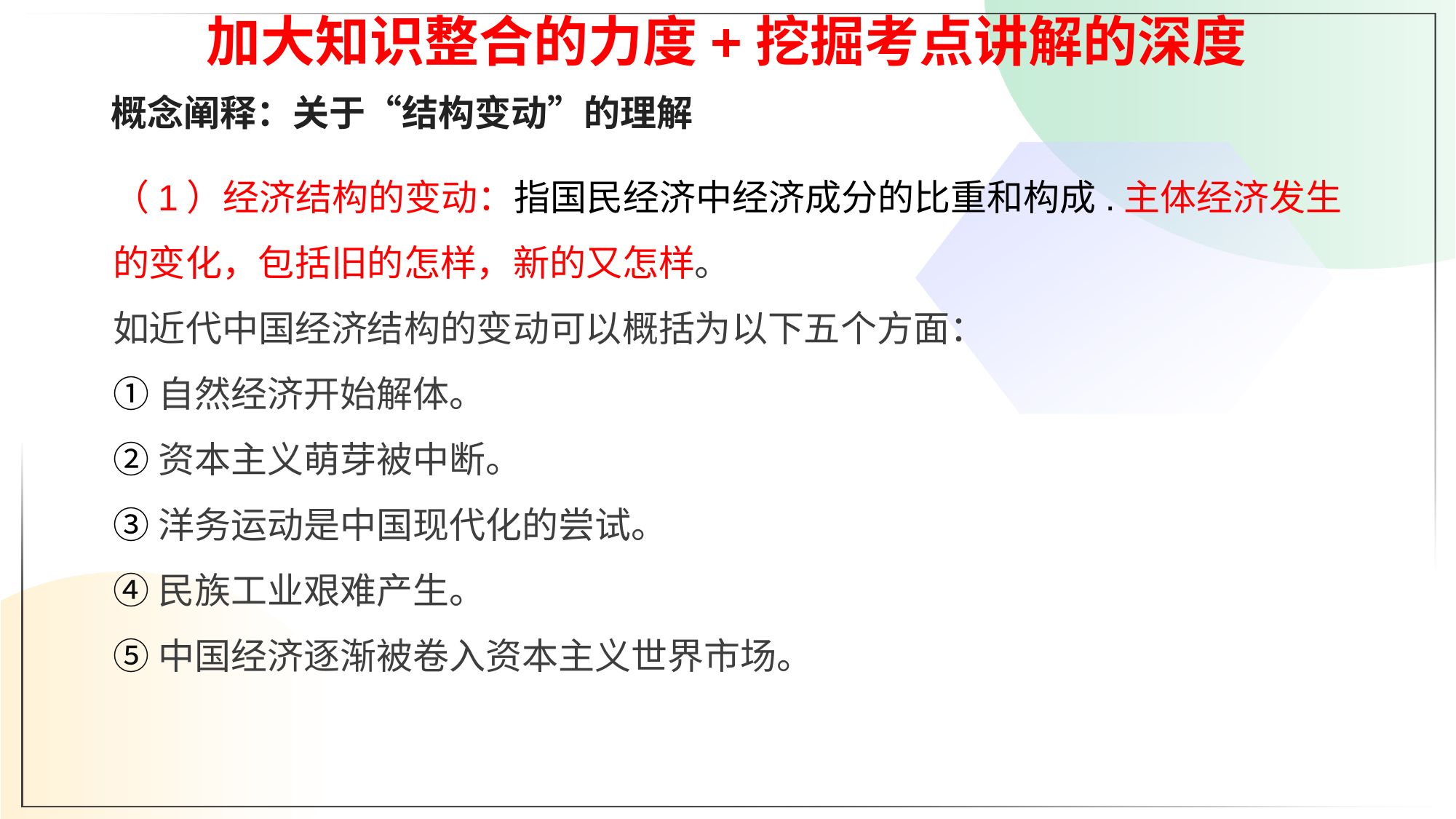

加大知识整合的力度+挖掘考点讲解的深度
概念阐释：关于“结构变动”的理解
（1）经济结构的变动：指国民经济中经济成分的比重和构成.主体经济发生的变化，包括旧的怎样，新的又怎样。
如近代中国经济结构的变动可以概括为以下五个方面：
①自然经济开始解体。
②资本主义萌芽被中断。
③洋务运动是中国现代化的尝试。
④民族工业艰难产生。
⑤中国经济逐渐被卷入资本主义世界市场。